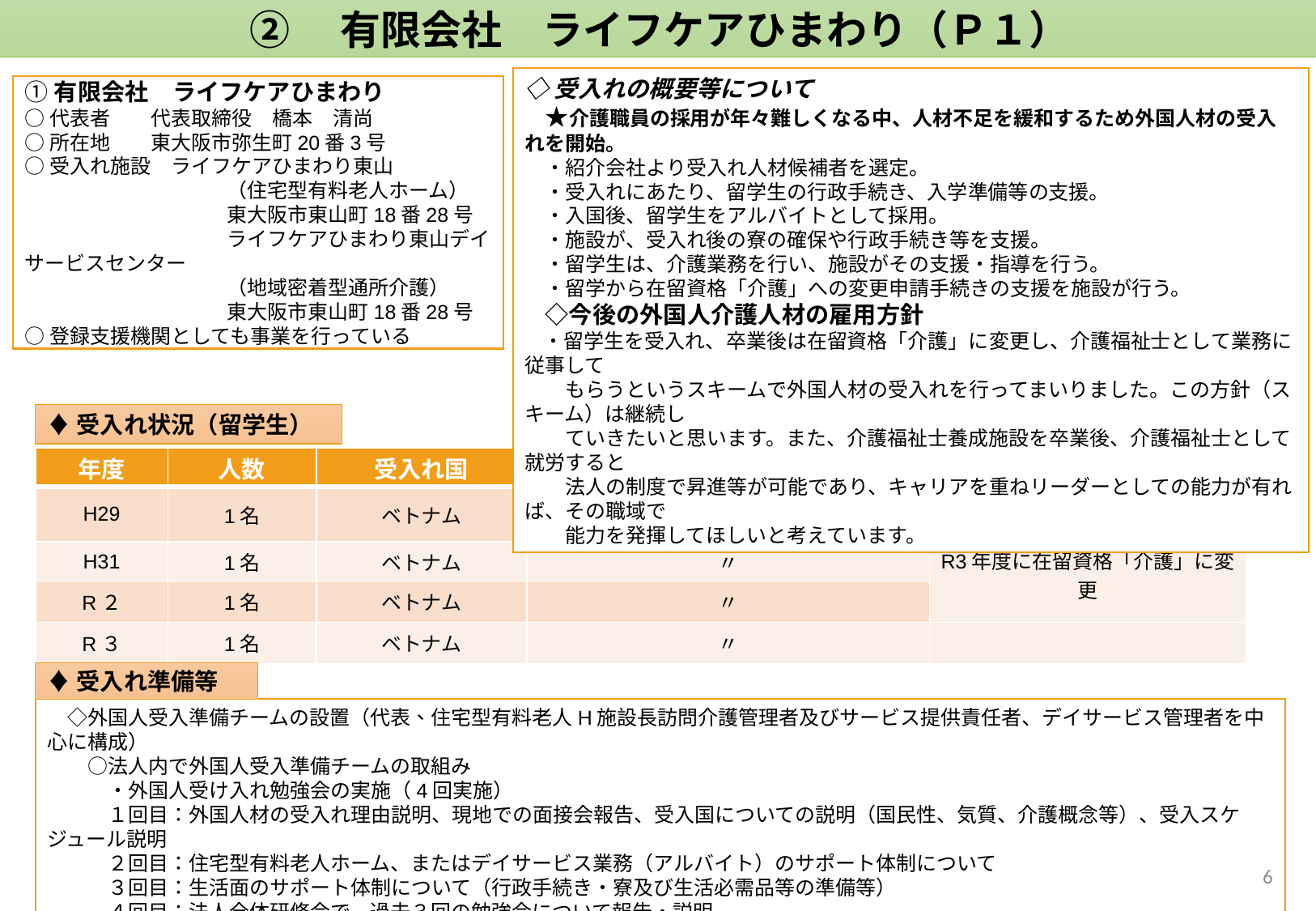

②　有限会社　ライフケアひまわり（Ｐ１）
◇受入れの概要等について
　★介護職員の採用が年々難しくなる中、人材不足を緩和するため外国人材の受入れを開始。
　・紹介会社より受入れ人材候補者を選定。
　・受入れにあたり、留学生の行政手続き、入学準備等の支援。
　・入国後、留学生をアルバイトとして採用。
　・施設が、受入れ後の寮の確保や行政手続き等を支援。
　・留学生は、介護業務を行い、施設がその支援・指導を行う。
　・留学から在留資格「介護」への変更申請手続きの支援を施設が行う。
　◇今後の外国人介護人材の雇用方針
　・留学生を受入れ、卒業後は在留資格「介護」に変更し、介護福祉士として業務に従事して
　　もらうというスキームで外国人材の受入れを行ってまいりました。この方針（スキーム）は継続し
　　ていきたいと思います。また、介護福祉士養成施設を卒業後、介護福祉士として就労すると
　　法人の制度で昇進等が可能であり、キャリアを重ねリーダーとしての能力が有れば、その職域で
　　能力を発揮してほしいと考えています。
①有限会社　ライフケアひまわり
○代表者　　代表取締役　橋本　清尚
○所在地　　東大阪市弥生町20番3号
○受入れ施設　ライフケアひまわり東山
　　　　　　　　　　（住宅型有料老人ホーム）
　　　　　　　　　　東大阪市東山町18番28号
　　　　　　　　　　ライフケアひまわり東山デイサービスセンター
　　　　　　　　　　（地域密着型通所介護）
　　　　　　　　　　東大阪市東山町18番28号
○登録支援機関としても事業を行っている
♦受入れ状況（留学生）
| 年度 | 人数 | 受入れ国 | 配置状況 | 備　　考 |
| --- | --- | --- | --- | --- |
| H29 | 1名 | ベトナム | 住宅型有料老人ホーム・デイサービス | H31年度に在留資格「介護」に変更 |
| H31 | 1名 | ベトナム | 〃 | R3年度に在留資格「介護」に変更 |
| R２ | 1名 | ベトナム | 〃 |  |
| R３ | 1名 | ベトナム | 〃 |  |
♦受入れ準備等
　◇外国人受入準備チームの設置（代表、住宅型有料老人H施設長訪問介護管理者及びサービス提供責任者、デイサービス管理者を中心に構成）
　　○法人内で外国人受入準備チームの取組み
　　　・外国人受け入れ勉強会の実施（4回実施）
　　　１回目：外国人材の受入れ理由説明、現地での面接会報告、受入国についての説明（国民性、気質、介護概念等）、受入スケジュール説明
　　　２回目：住宅型有料老人ホーム、またはデイサービス業務（アルバイト）のサポート体制について
　　　３回目：生活面のサポート体制について（行政手続き・寮及び生活必需品等の準備等）
　　　４回目：法人全体研修会で、過去３回の勉強会について報告・説明
6